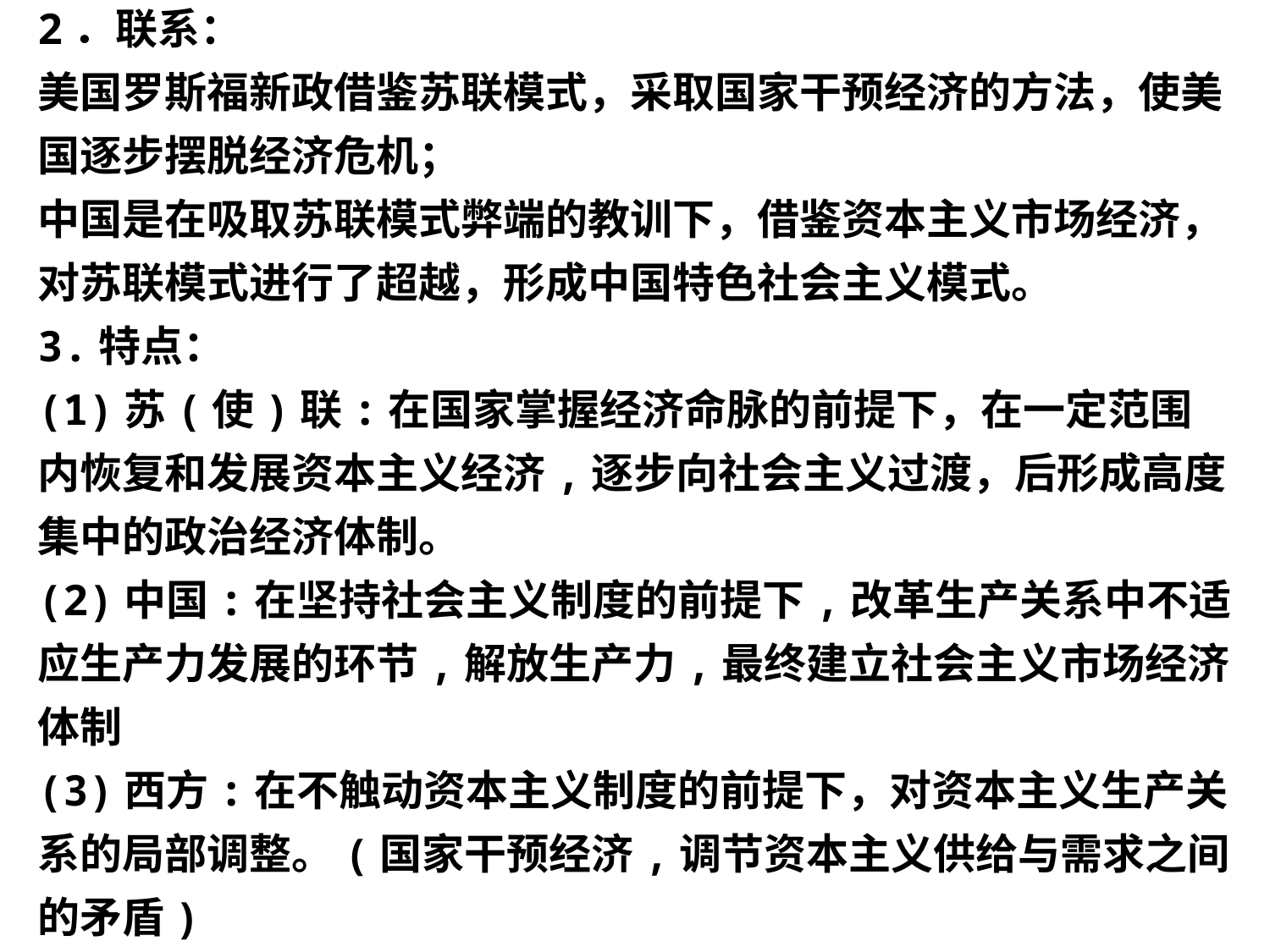

2．联系：
美国罗斯福新政借鉴苏联模式，采取国家干预经济的方法，使美国逐步摆脱经济危机；
中国是在吸取苏联模式弊端的教训下，借鉴资本主义市场经济，对苏联模式进行了超越，形成中国特色社会主义模式。
3.特点：
(1)苏(使)联:在国家掌握经济命脉的前提下，在一定范围内恢复和发展资本主义经济,逐步向社会主义过渡，后形成高度集中的政治经济体制。
(2)中国:在坚持社会主义制度的前提下,改革生产关系中不适应生产力发展的环节,解放生产力,最终建立社会主义市场经济体制
(3)西方:在不触动资本主义制度的前提下，对资本主义生产关系的局部调整。(国家干预经济,调节资本主义供给与需求之间的矛盾)